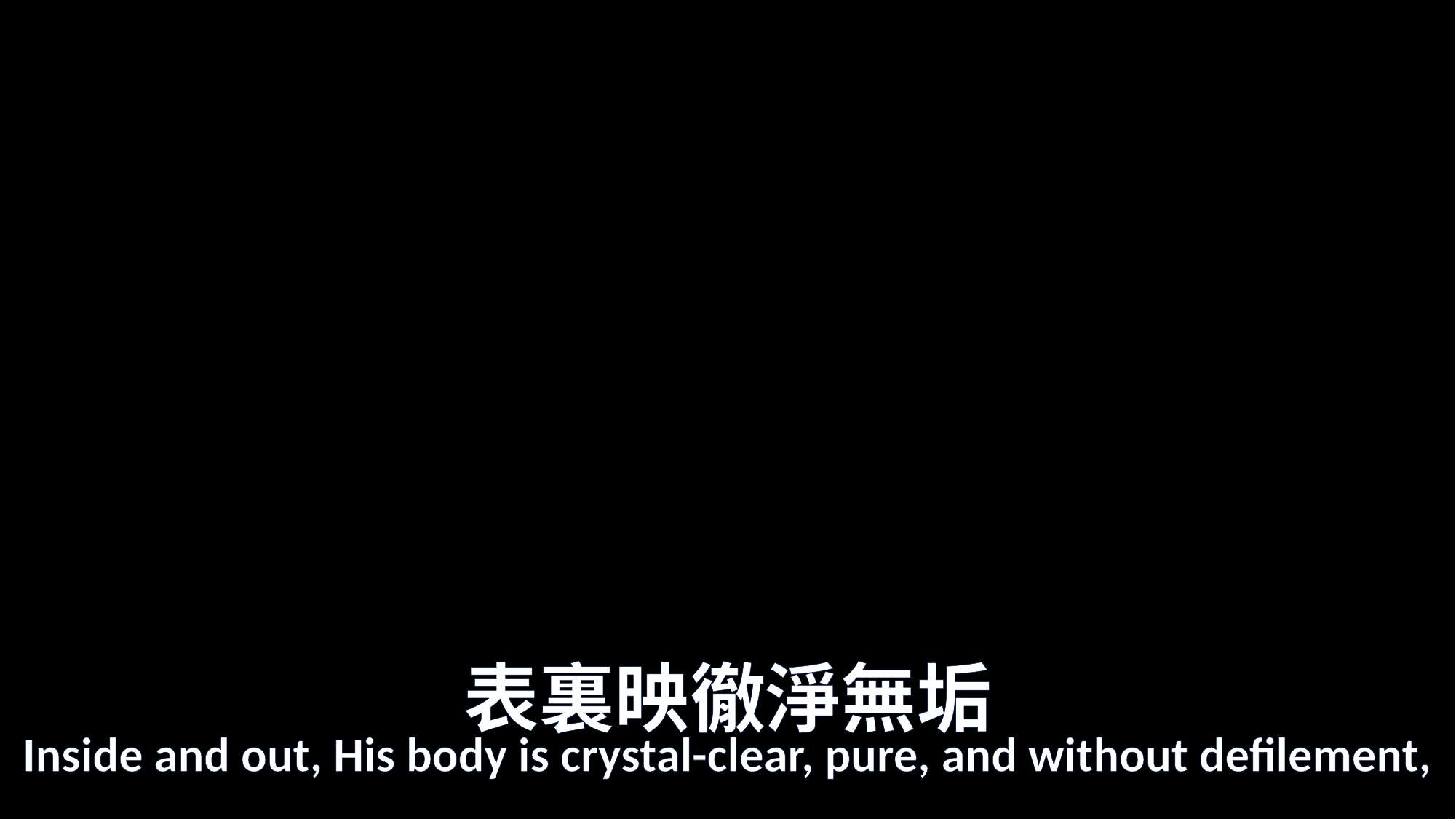

# 表裏映徹淨無垢
Inside and out, His body is crystal-clear, pure, and without defilement,